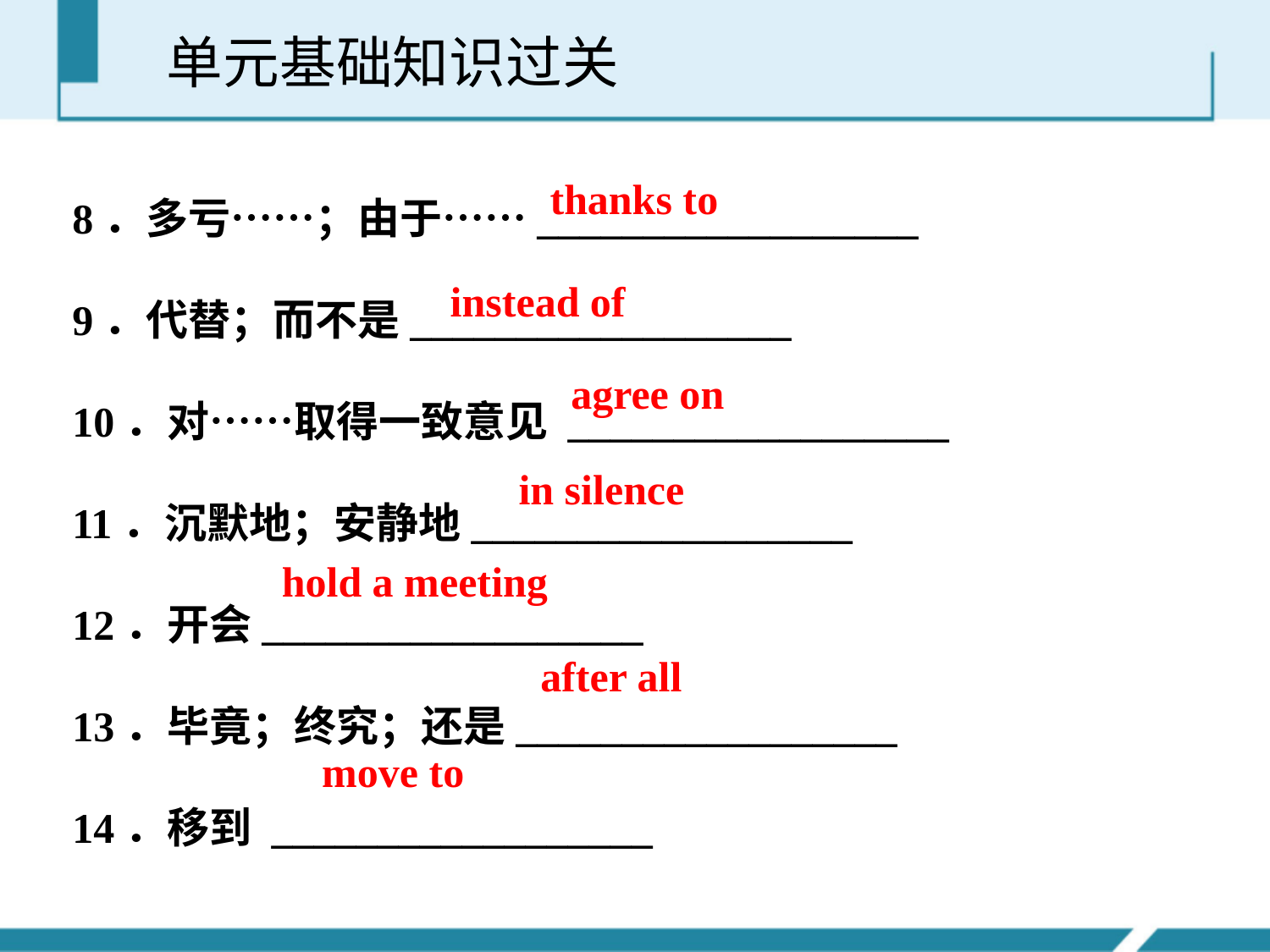

单元基础知识过关
8．多亏……；由于……__________________
9．代替；而不是__________________
10．对……取得一致意见 __________________
11．沉默地；安静地__________________
12．开会__________________
13．毕竟；终究；还是__________________
14．移到 __________________
thanks to
instead of
agree on
in silence
hold a meeting
after all
move to